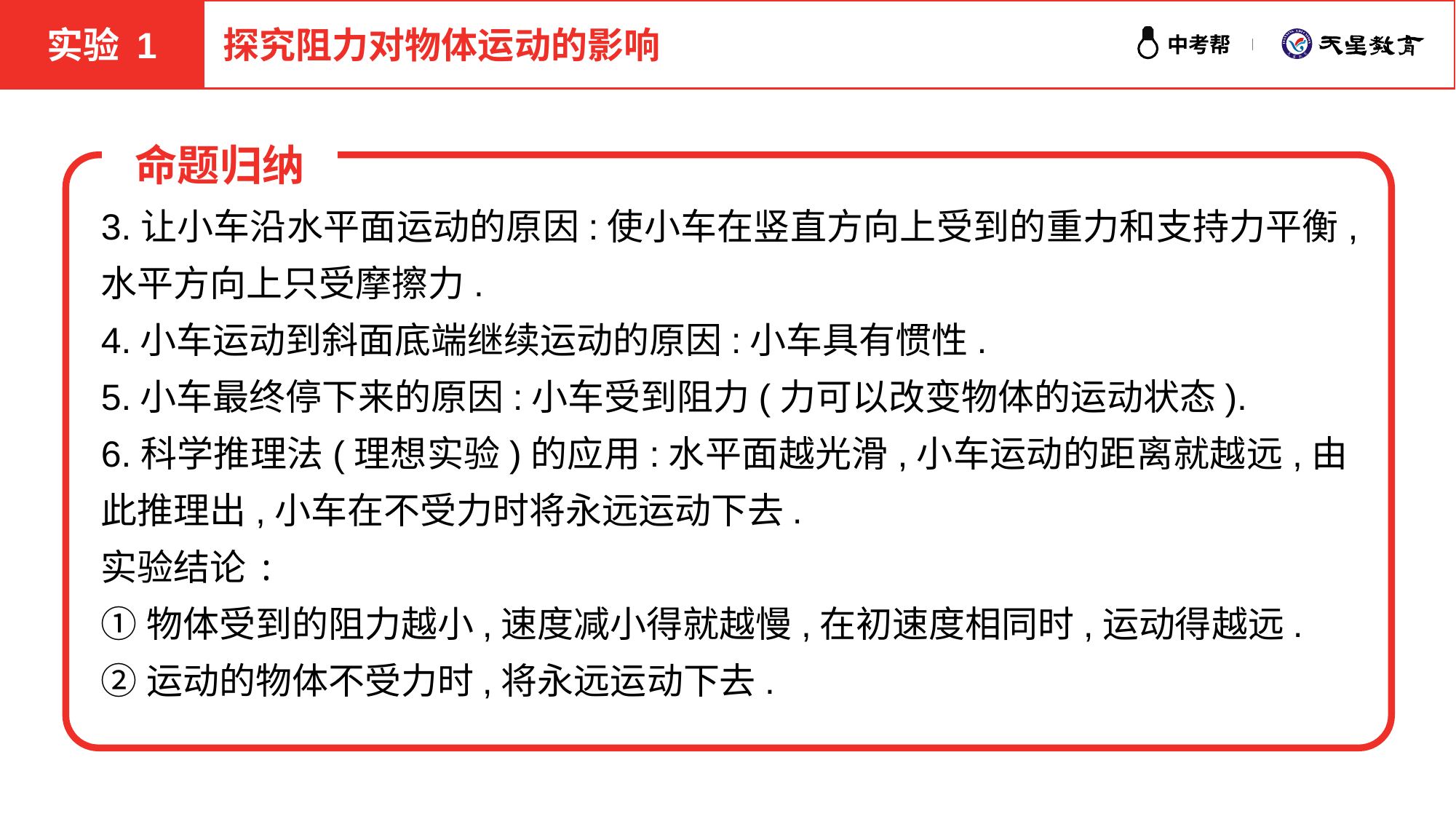

实验 1
探究阻力对物体运动的影响
命题归纳

3.让小车沿水平面运动的原因:使小车在竖直方向上受到的重力和支持力平衡,水平方向上只受摩擦力.
4.小车运动到斜面底端继续运动的原因:小车具有惯性.
5.小车最终停下来的原因:小车受到阻力(力可以改变物体的运动状态).
6.科学推理法(理想实验)的应用:水平面越光滑,小车运动的距离就越远,由此推理出,小车在不受力时将永远运动下去.
实验结论:
①物体受到的阻力越小,速度减小得就越慢,在初速度相同时,运动得越远.
②运动的物体不受力时,将永远运动下去.